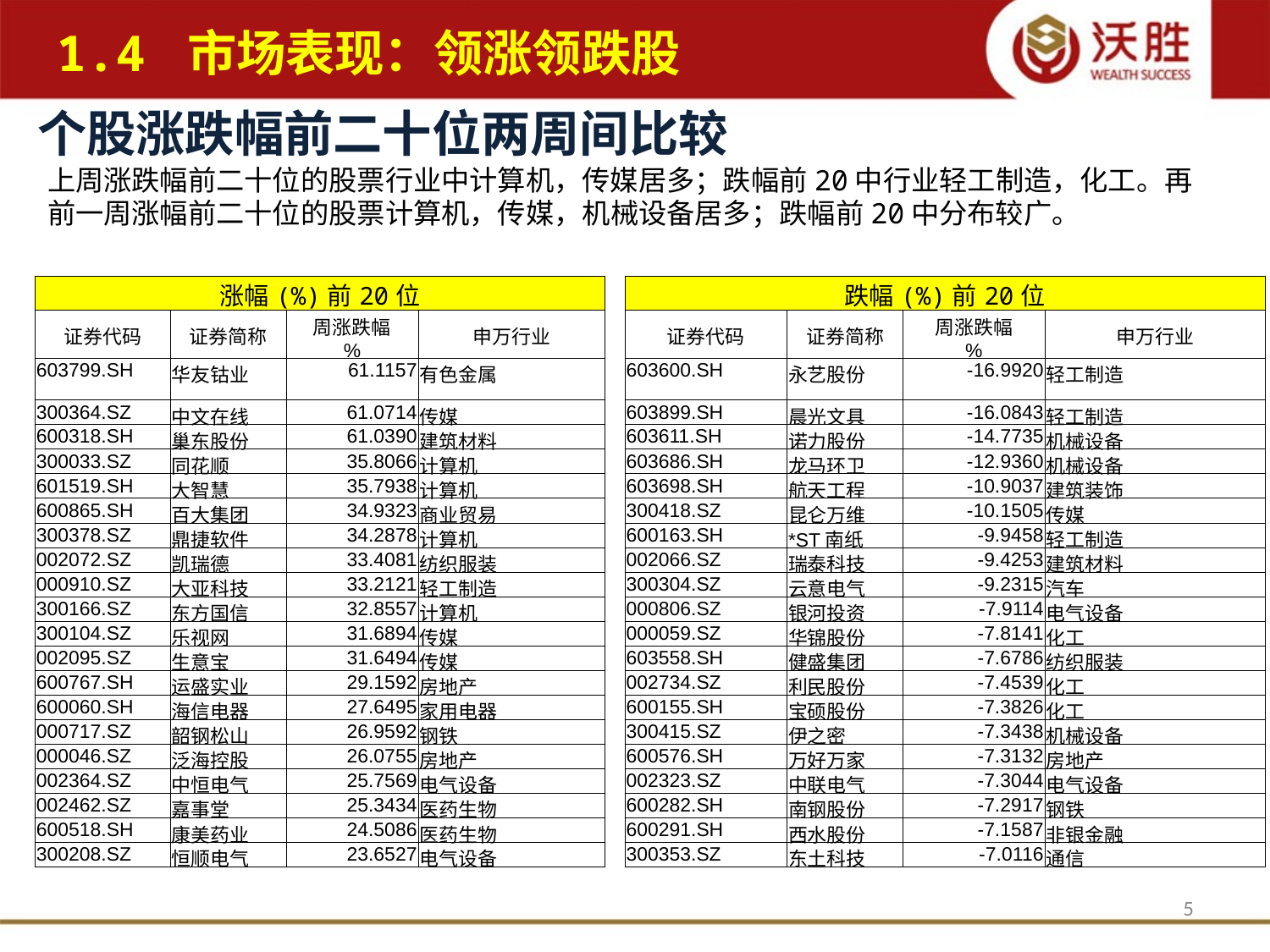

1.4 市场表现：领涨领跌股
个股涨跌幅前二十位两周间比较
上周涨跌幅前二十位的股票行业中计算机，传媒居多；跌幅前20中行业轻工制造，化工。再前一周涨幅前二十位的股票计算机，传媒，机械设备居多；跌幅前20中分布较广。
| 涨幅(%)前20位 |  |  |  |  | 跌幅(%)前20位 |  |  |  |
| --- | --- | --- | --- | --- | --- | --- | --- | --- |
| 证券代码 | 证券简称 | 周涨跌幅 % | 申万行业 |  | 证券代码 | 证券简称 | 周涨跌幅 % | 申万行业 |
| 603799.SH | 华友钴业 | 61.1157 | 有色金属 |  | 603600.SH | 永艺股份 | -16.9920 | 轻工制造 |
| 300364.SZ | 中文在线 | 61.0714 | 传媒 |  | 603899.SH | 晨光文具 | -16.0843 | 轻工制造 |
| 600318.SH | 巢东股份 | 61.0390 | 建筑材料 |  | 603611.SH | 诺力股份 | -14.7735 | 机械设备 |
| 300033.SZ | 同花顺 | 35.8066 | 计算机 |  | 603686.SH | 龙马环卫 | -12.9360 | 机械设备 |
| 601519.SH | 大智慧 | 35.7938 | 计算机 |  | 603698.SH | 航天工程 | -10.9037 | 建筑装饰 |
| 600865.SH | 百大集团 | 34.9323 | 商业贸易 |  | 300418.SZ | 昆仑万维 | -10.1505 | 传媒 |
| 300378.SZ | 鼎捷软件 | 34.2878 | 计算机 |  | 600163.SH | \*ST南纸 | -9.9458 | 轻工制造 |
| 002072.SZ | 凯瑞德 | 33.4081 | 纺织服装 |  | 002066.SZ | 瑞泰科技 | -9.4253 | 建筑材料 |
| 000910.SZ | 大亚科技 | 33.2121 | 轻工制造 |  | 300304.SZ | 云意电气 | -9.2315 | 汽车 |
| 300166.SZ | 东方国信 | 32.8557 | 计算机 |  | 000806.SZ | 银河投资 | -7.9114 | 电气设备 |
| 300104.SZ | 乐视网 | 31.6894 | 传媒 |  | 000059.SZ | 华锦股份 | -7.8141 | 化工 |
| 002095.SZ | 生意宝 | 31.6494 | 传媒 |  | 603558.SH | 健盛集团 | -7.6786 | 纺织服装 |
| 600767.SH | 运盛实业 | 29.1592 | 房地产 |  | 002734.SZ | 利民股份 | -7.4539 | 化工 |
| 600060.SH | 海信电器 | 27.6495 | 家用电器 |  | 600155.SH | 宝硕股份 | -7.3826 | 化工 |
| 000717.SZ | 韶钢松山 | 26.9592 | 钢铁 |  | 300415.SZ | 伊之密 | -7.3438 | 机械设备 |
| 000046.SZ | 泛海控股 | 26.0755 | 房地产 |  | 600576.SH | 万好万家 | -7.3132 | 房地产 |
| 002364.SZ | 中恒电气 | 25.7569 | 电气设备 |  | 002323.SZ | 中联电气 | -7.3044 | 电气设备 |
| 002462.SZ | 嘉事堂 | 25.3434 | 医药生物 |  | 600282.SH | 南钢股份 | -7.2917 | 钢铁 |
| 600518.SH | 康美药业 | 24.5086 | 医药生物 |  | 600291.SH | 西水股份 | -7.1587 | 非银金融 |
| 300208.SZ | 恒顺电气 | 23.6527 | 电气设备 |  | 300353.SZ | 东土科技 | -7.0116 | 通信 |
5